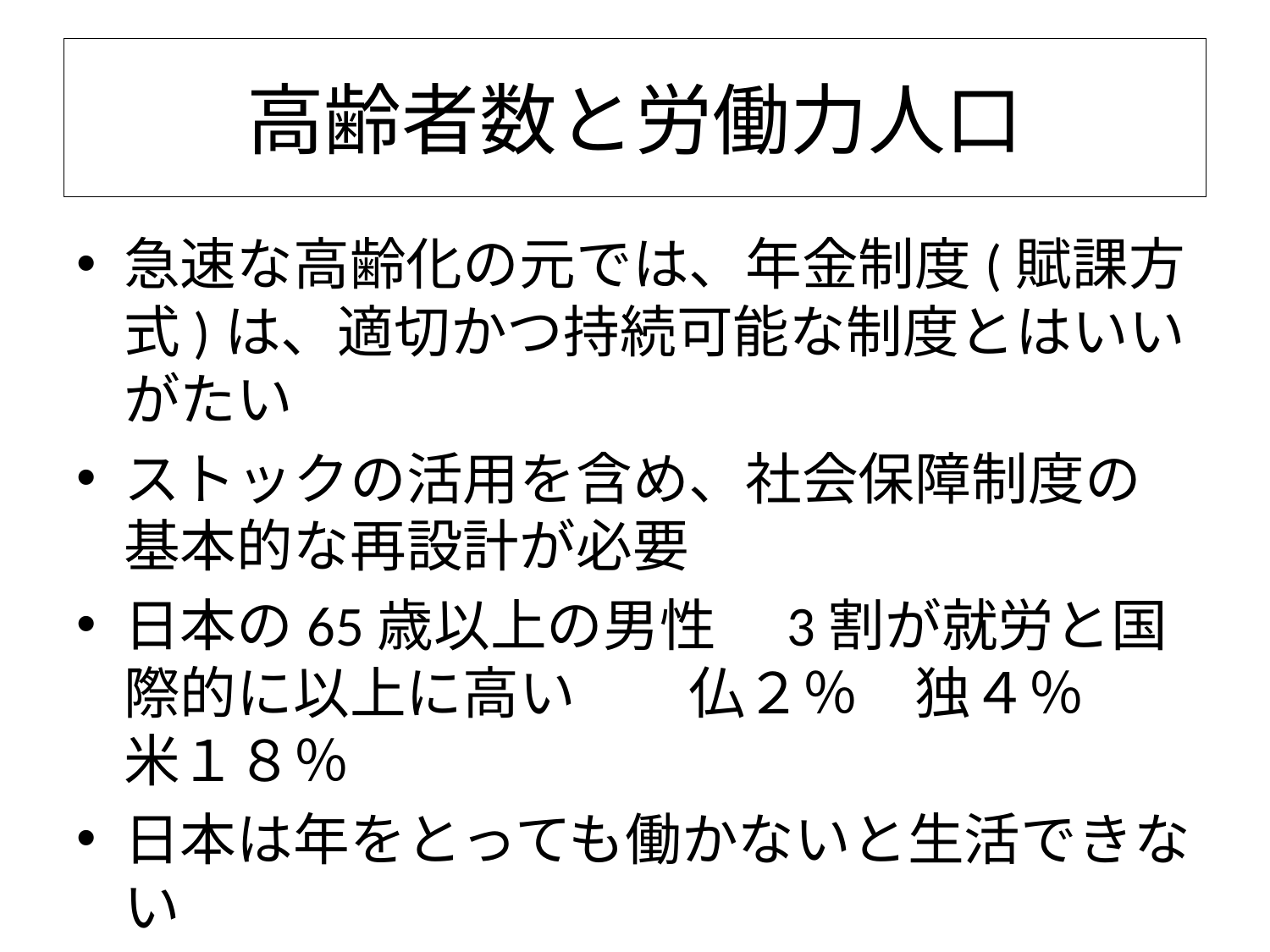

# 高齢者数と労働力人口
急速な高齢化の元では、年金制度(賦課方式)は、適切かつ持続可能な制度とはいいがたい
ストックの活用を含め、社会保障制度の基本的な再設計が必要
日本の65歳以上の男性　3割が就労と国際的に以上に高い　　仏２％　独４％　米１８％
日本は年をとっても働かないと生活できない